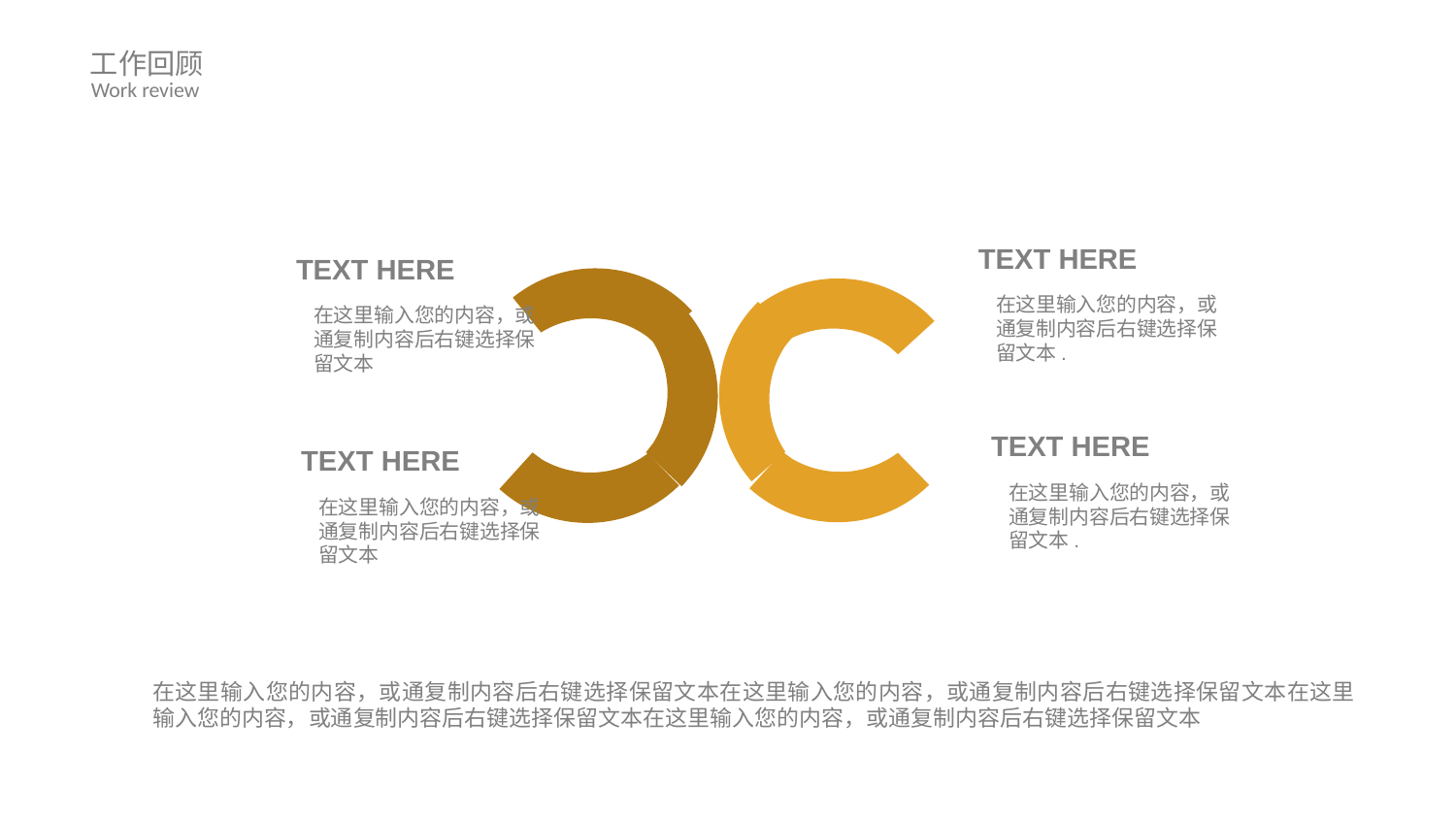

TEXT HERE
在这里输入您的内容，或通复制内容后右键选择保留文本.

TEXT HERE
在这里输入您的内容，或通复制内容后右键选择保留文本

TEXT HERE
在这里输入您的内容，或通复制内容后右键选择保留文本.

TEXT HERE
在这里输入您的内容，或通复制内容后右键选择保留文本
在这里输入您的内容，或通复制内容后右键选择保留文本在这里输入您的内容，或通复制内容后右键选择保留文本在这里输入您的内容，或通复制内容后右键选择保留文本在这里输入您的内容，或通复制内容后右键选择保留文本